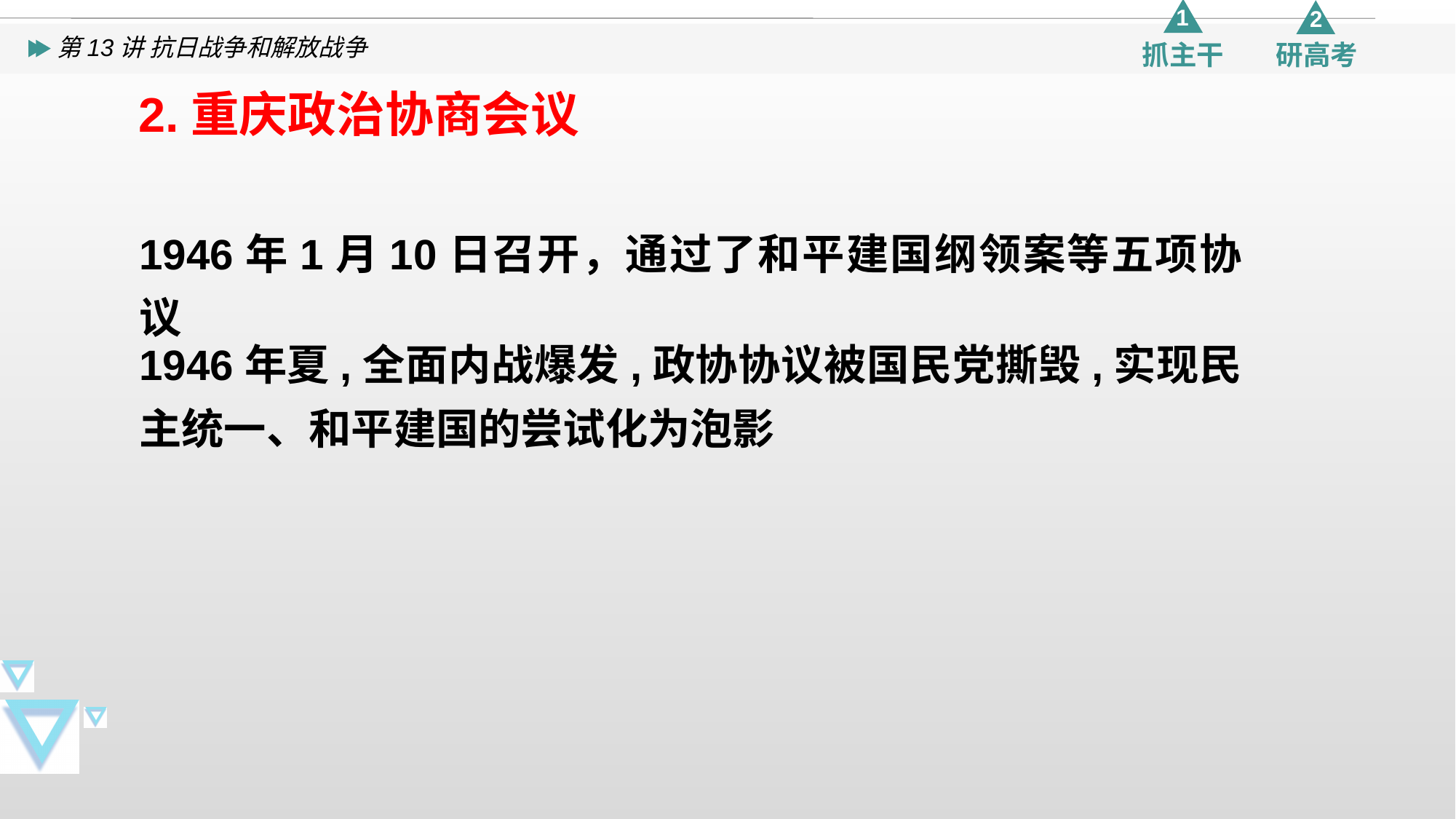

2.重庆政治协商会议
1946年1月10日召开，通过了和平建国纲领案等五项协议
1946年夏,全面内战爆发,政协协议被国民党撕毁,实现民主统一、和平建国的尝试化为泡影